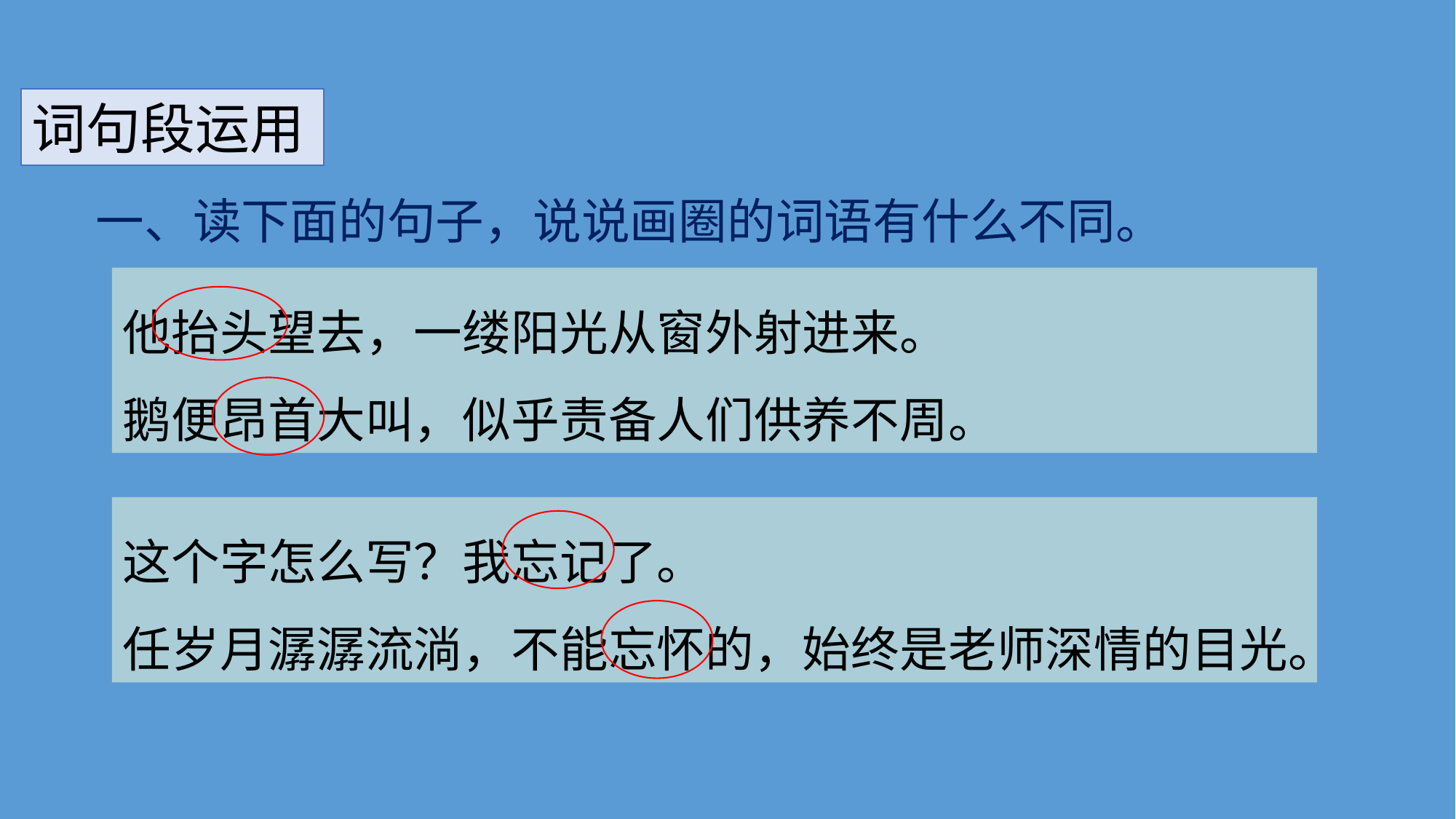

词句段运用
一、读下面的句子，说说画圈的词语有什么不同。
他抬头望去，一缕阳光从窗外射进来。
鹅便昂首大叫，似乎责备人们供养不周。

这个字怎么写？我忘记了。
任岁月潺潺流淌，不能忘怀的，始终是老师深情的目光。